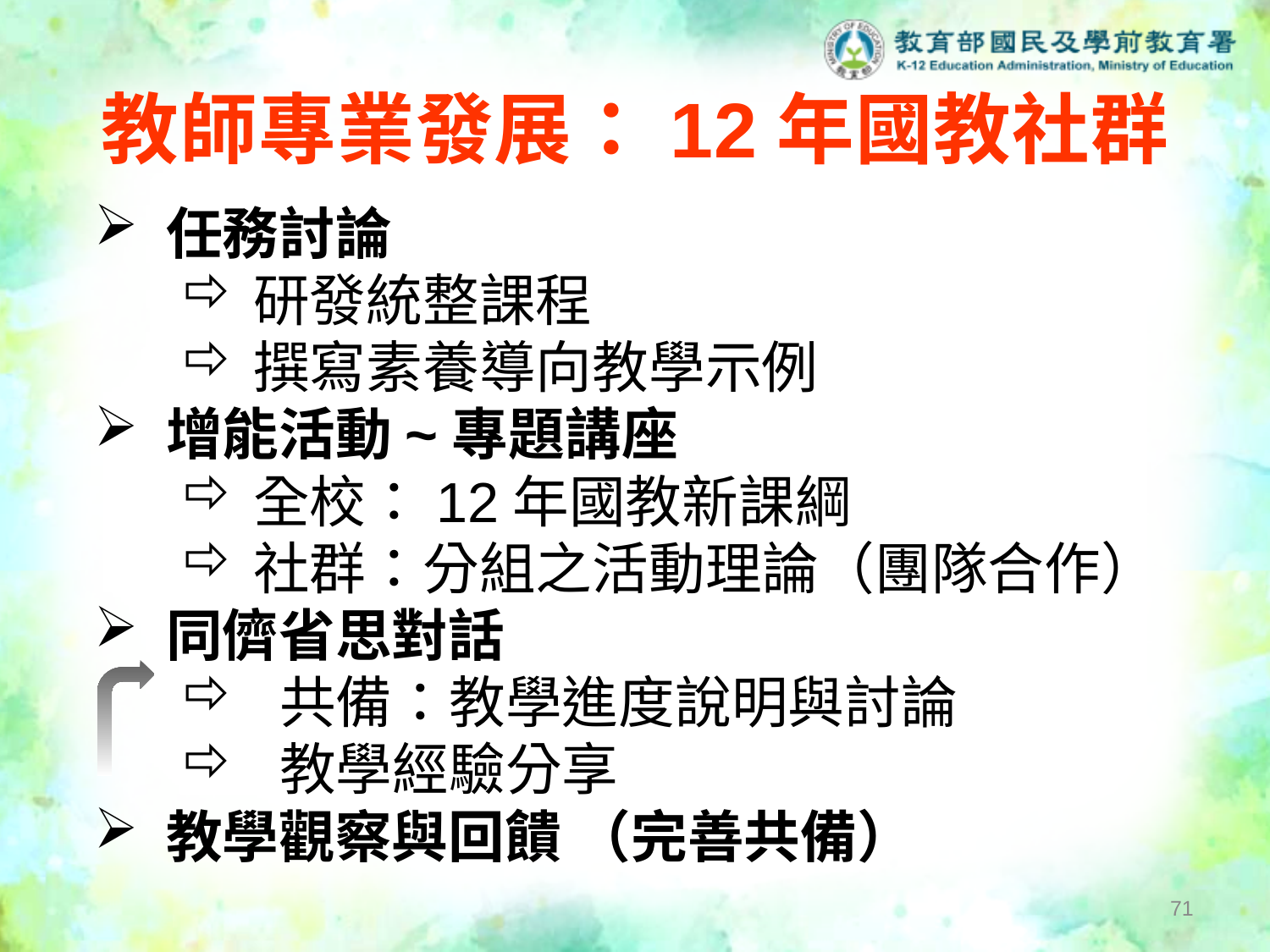

# 教師專業發展：12年國教社群
任務討論
研發統整課程
撰寫素養導向教學示例
增能活動~專題講座
全校：12年國教新課綱
社群：分組之活動理論（團隊合作）
同儕省思對話
 共備：教學進度說明與討論
 教學經驗分享
教學觀察與回饋 （完善共備）

71